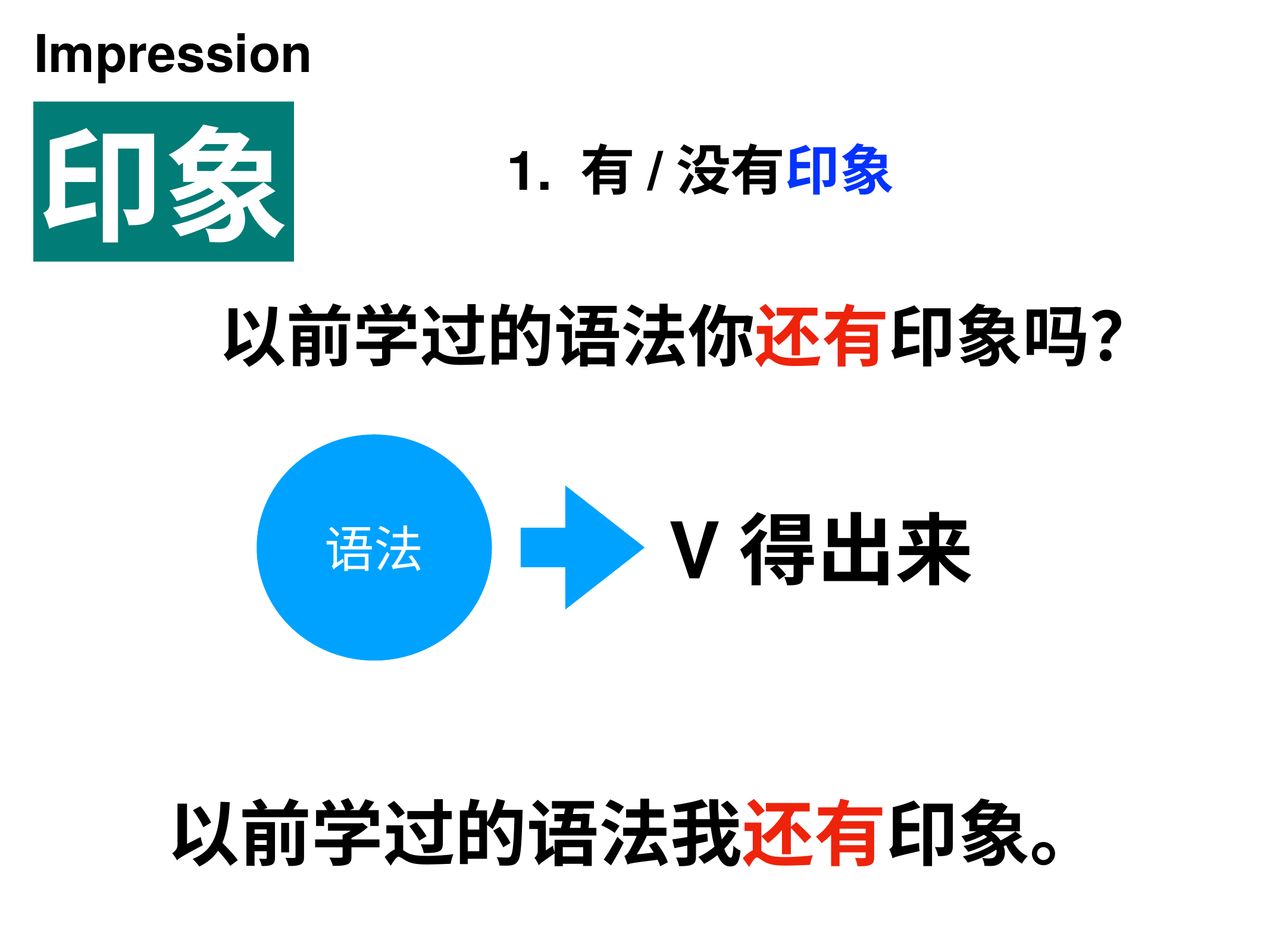

Impression
印象
1. 有/没有印象
以前学过的语法你还有印象吗？
语法

V得出来
以前学过的语法我还有印象。